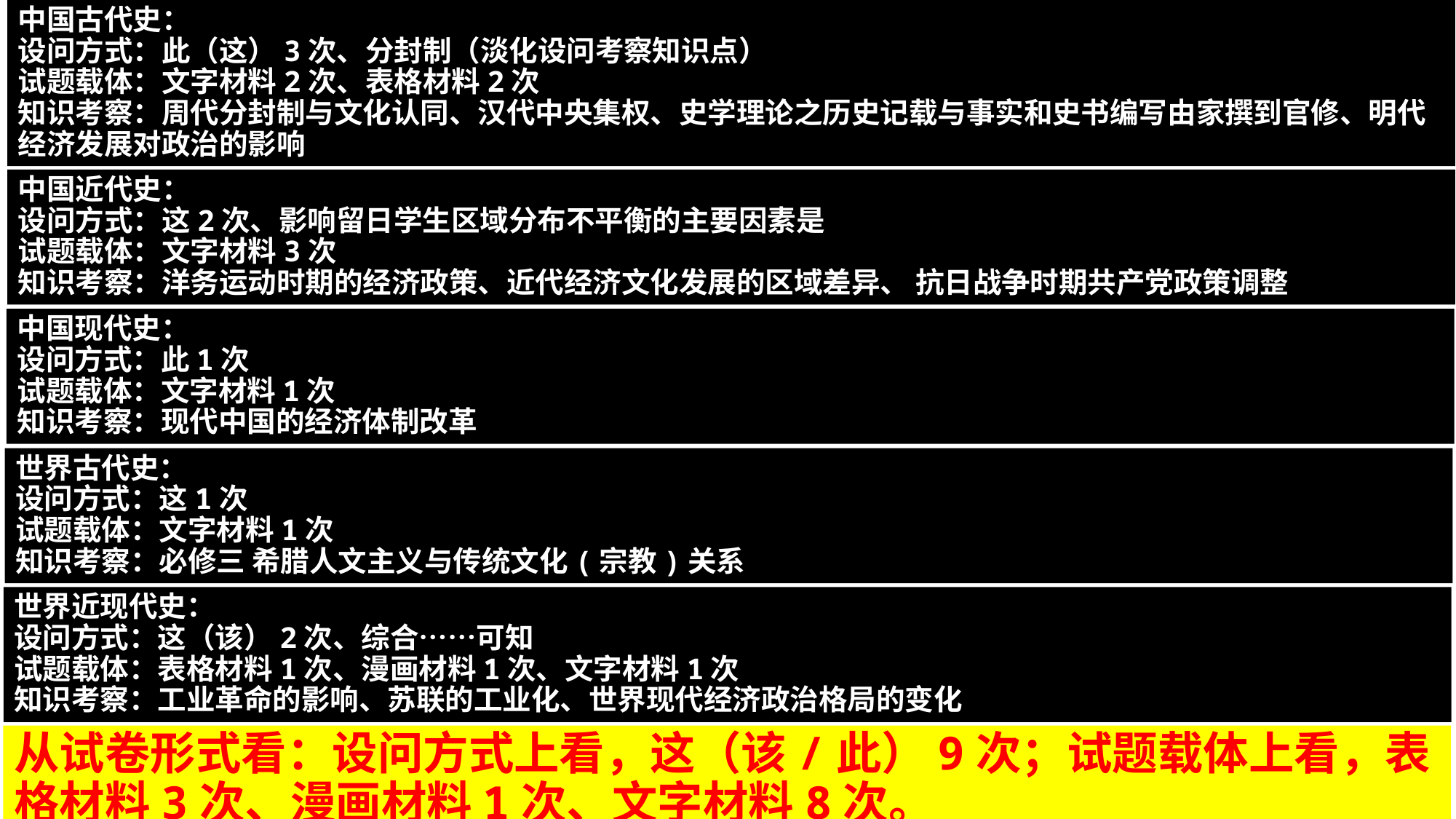

中国古代史：
设问方式：此（这）3次、分封制（淡化设问考察知识点）
试题载体：文字材料2次、表格材料2次
知识考察：周代分封制与文化认同、汉代中央集权、史学理论之历史记载与事实和史书编写由家撰到官修、明代经济发展对政治的影响
中国近代史：
设问方式：这2次、影响留日学生区域分布不平衡的主要因素是
试题载体：文字材料3次
知识考察：洋务运动时期的经济政策、近代经济文化发展的区域差异、 抗日战争时期共产党政策调整
中国现代史：
设问方式：此1次
试题载体：文字材料1次
知识考察：现代中国的经济体制改革
世界古代史：
设问方式：这1次
试题载体：文字材料1次
知识考察：必修三 希腊人文主义与传统文化(宗教)关系
世界近现代史：
设问方式：这（该）2次、综合……可知
试题载体：表格材料1次、漫画材料1次、文字材料1次
知识考察：工业革命的影响、苏联的工业化、世界现代经济政治格局的变化
从试卷形式看：设问方式上看，这（该/此）9次；试题载体上看，表格材料3次、漫画材料1次、文字材料8次。